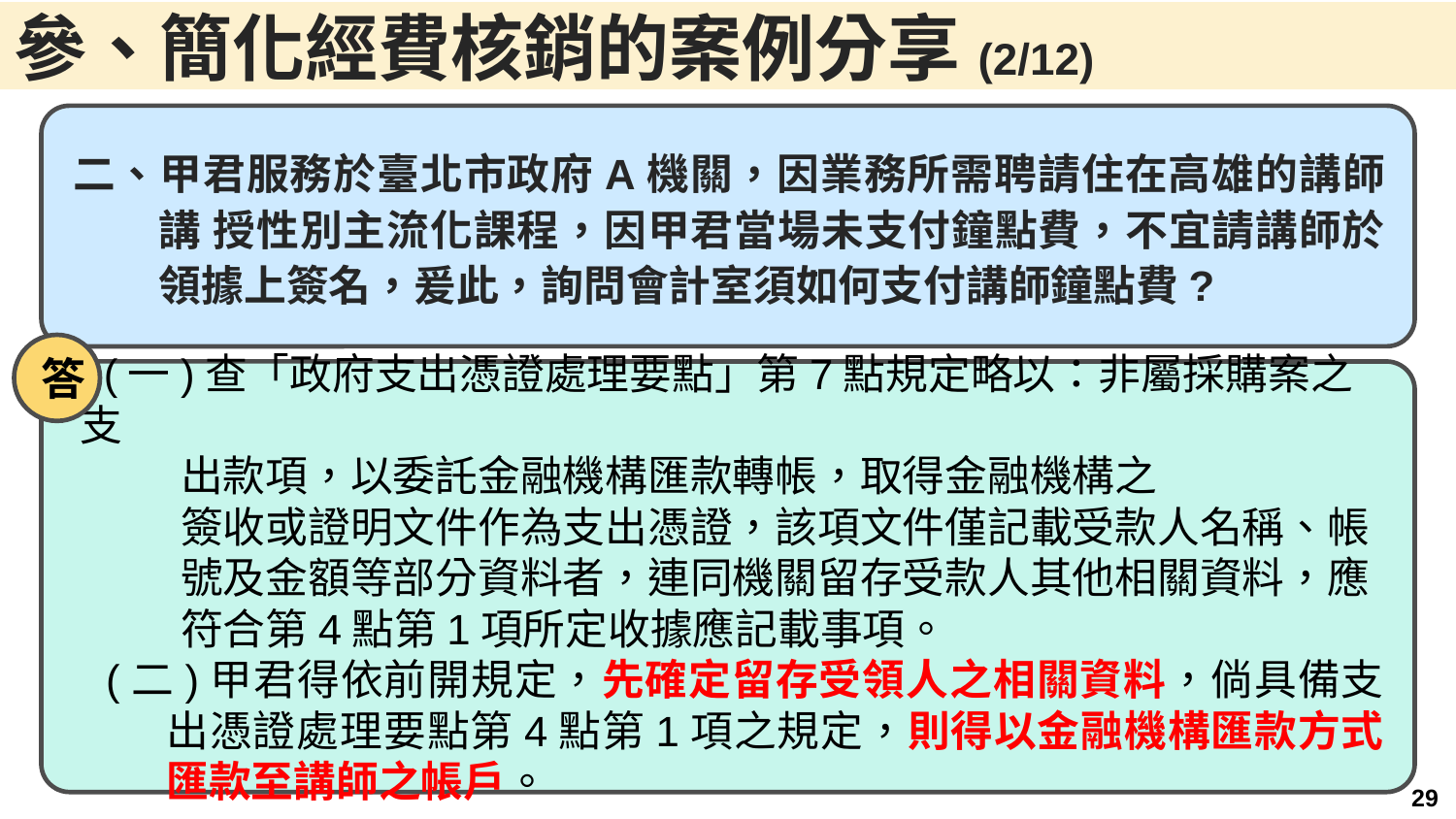

參、簡化經費核銷的案例分享(2/12)

二、甲君服務於臺北市政府A機關，因業務所需聘請住在高雄的講師講 授性別主流化課程，因甲君當場未支付鐘點費，不宜請講師於領據上簽名，爰此，詢問會計室須如何支付講師鐘點費?
答

  (一)查「政府支出憑證處理要點」第7點規定略以：非屬採購案之支
  出款項，以委託金融機構匯款轉帳，取得金融機構之
  簽收或證明文件作為支出憑證，該項文件僅記載受款人名稱、帳
  號及金額等部分資料者，連同機關留存受款人其他相關資料，應
  符合第4點第1項所定收據應記載事項。
  (二)甲君得依前開規定，先確定留存受領人之相關資料，倘具備支出憑證處理要點第4點第1項之規定，則得以金融機構匯款方式匯款至講師之帳戶。
29